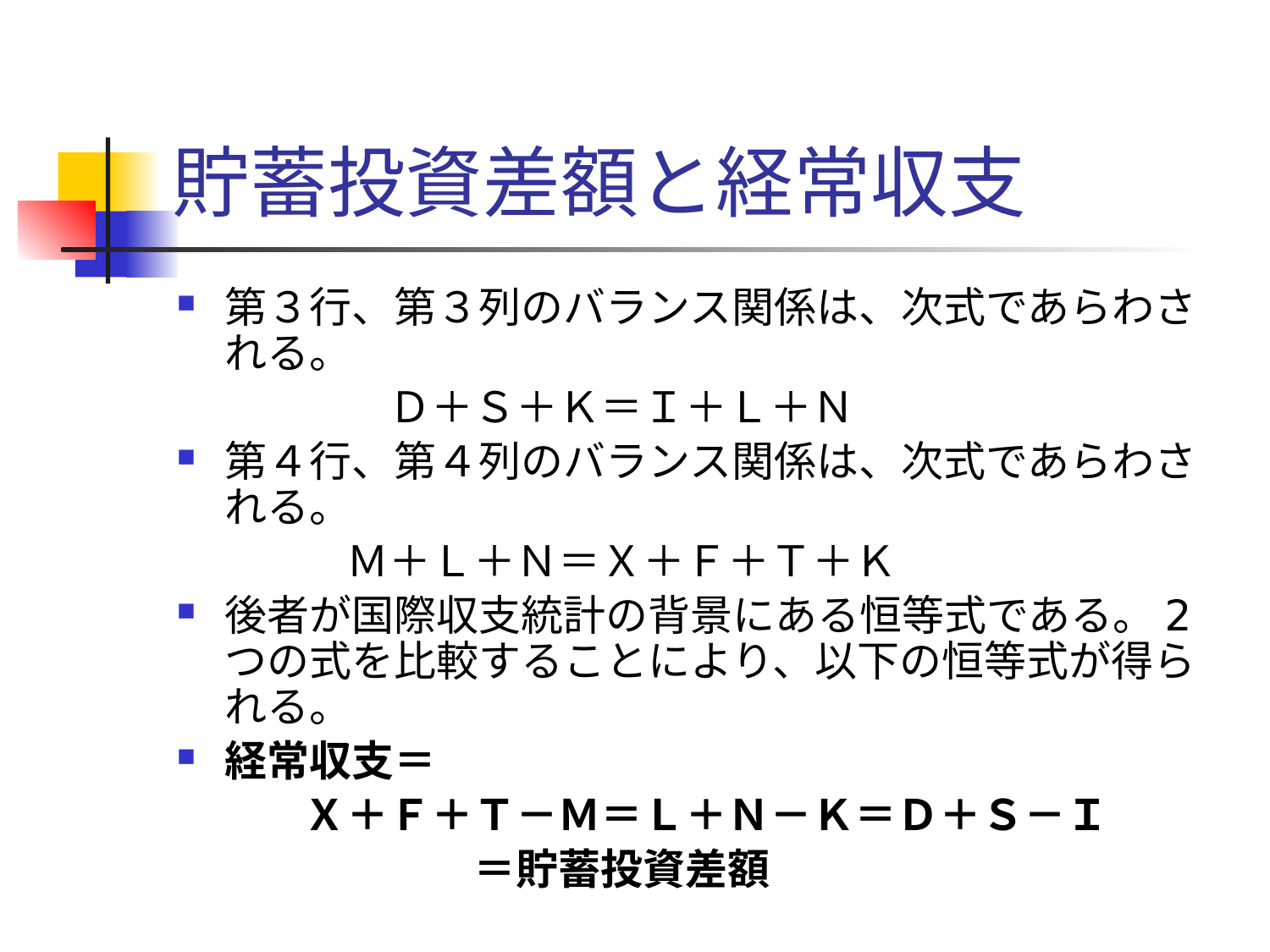

# 貯蓄投資差額と経常収支
第３行、第３列のバランス関係は、次式であらわされる。
　　　　　Ｄ＋Ｓ＋Ｋ＝Ｉ＋Ｌ＋Ｎ
第４行、第４列のバランス関係は、次式であらわされる。
　　　　Ｍ＋Ｌ＋Ｎ＝Ｘ＋Ｆ＋Ｔ＋Ｋ
後者が国際収支統計の背景にある恒等式である。2つの式を比較することにより、以下の恒等式が得られる。
経常収支＝
　　　Ｘ＋Ｆ＋Ｔ－Ｍ＝Ｌ＋Ｎ－Ｋ＝Ｄ＋Ｓ－Ｉ
　　　　　　　＝貯蓄投資差額